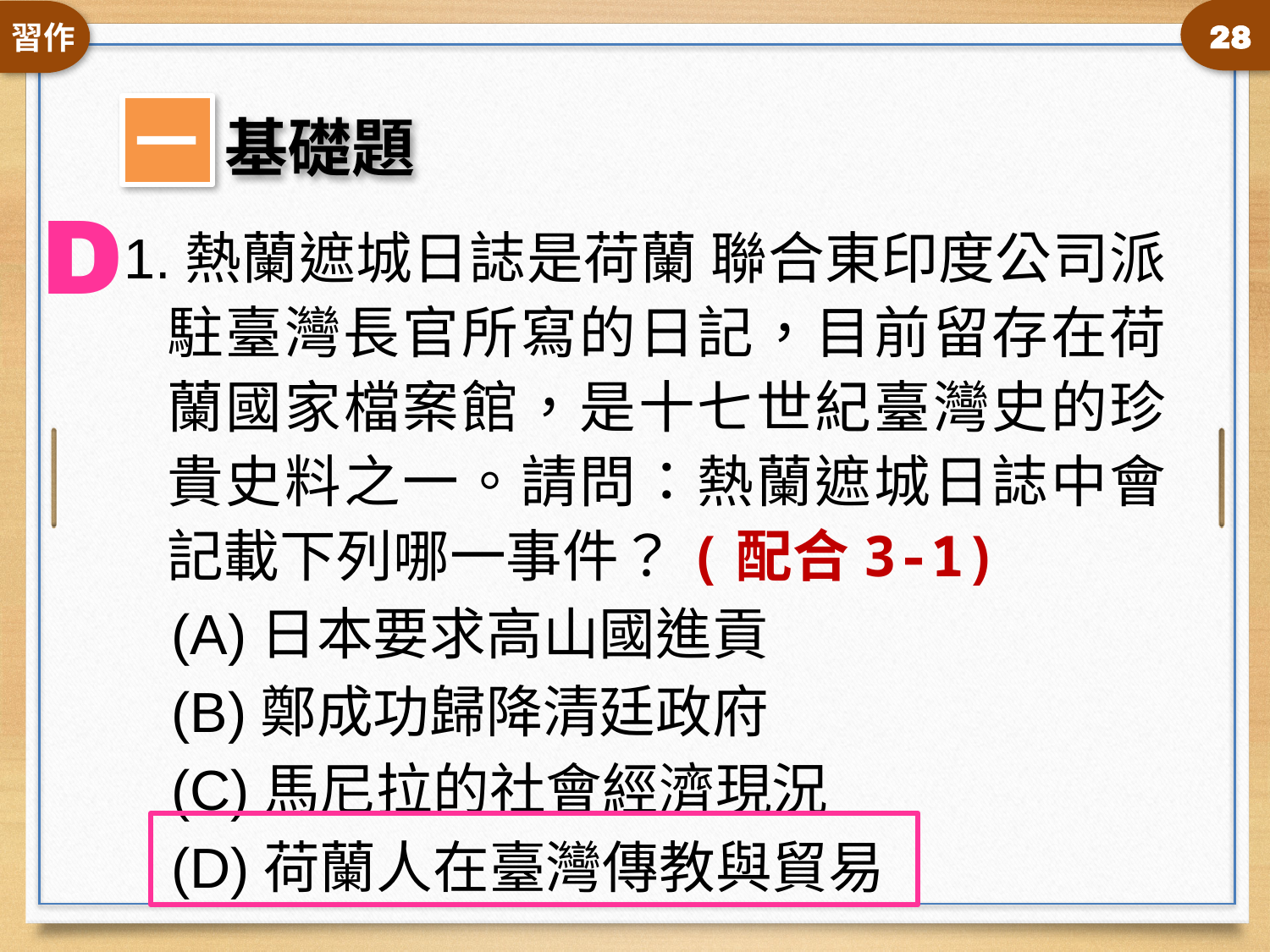

28
D
1.熱蘭遮城日誌是荷蘭 聯合東印度公司派駐臺灣長官所寫的日記，目前留存在荷蘭國家檔案館，是十七世紀臺灣史的珍貴史料之一。請問：熱蘭遮城日誌中會記載下列哪一事件？(配合3-1)
(A)日本要求高山國進貢
(B)鄭成功歸降清廷政府
(C)馬尼拉的社會經濟現況
(D)荷蘭人在臺灣傳教與貿易